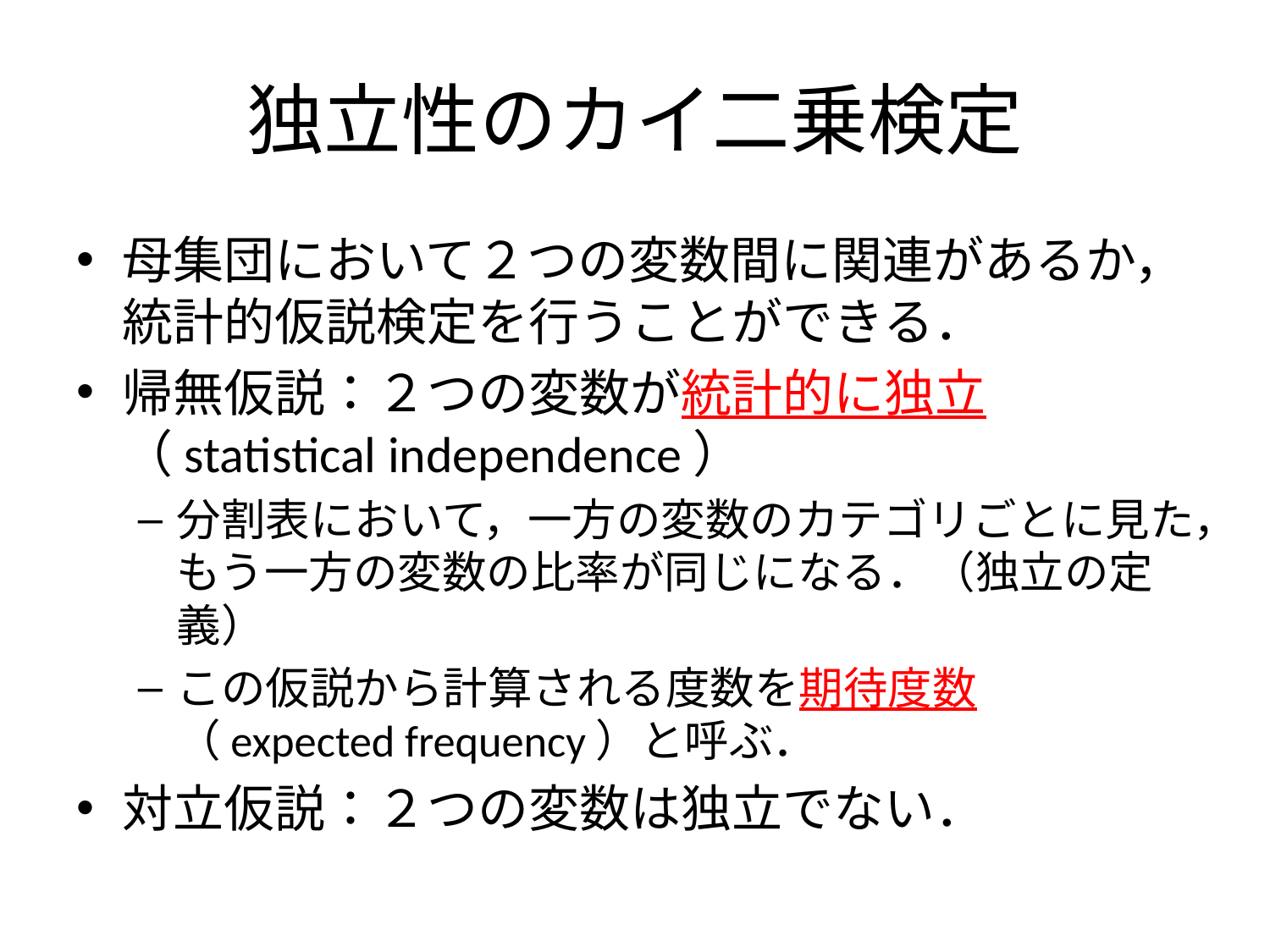

# 独立性のカイ二乗検定
母集団において２つの変数間に関連があるか，統計的仮説検定を行うことができる．
帰無仮説：２つの変数が統計的に独立（statistical independence）
分割表において，一方の変数のカテゴリごとに見た，もう一方の変数の比率が同じになる．（独立の定義）
この仮説から計算される度数を期待度数（expected frequency）と呼ぶ．
対立仮説：２つの変数は独立でない．